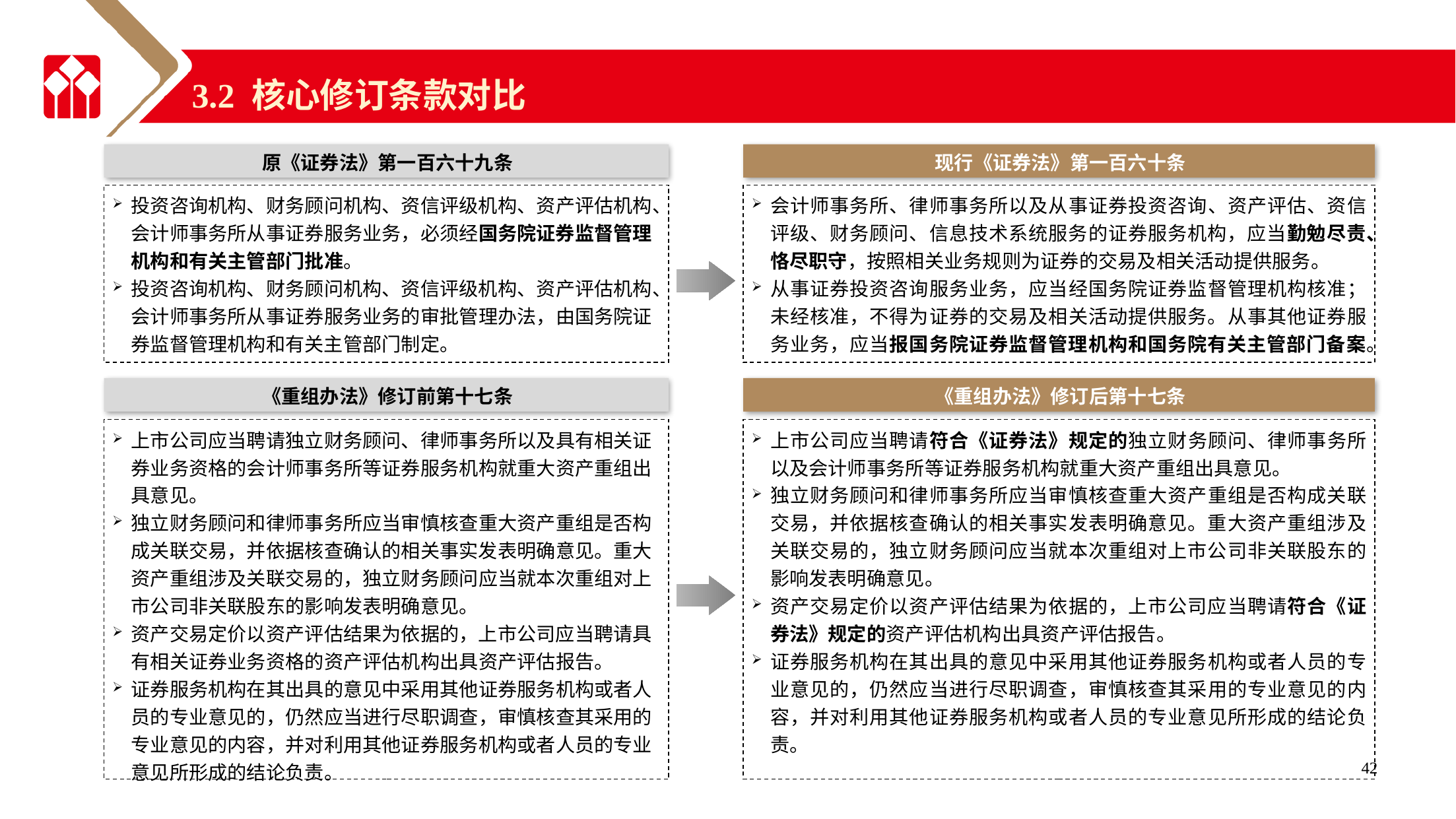

3.2 核心修订条款对比
原《证券法》第一百六十九条
现行《证券法》第一百六十条
会计师事务所、律师事务所以及从事证券投资咨询、资产评估、资信评级、财务顾问、信息技术系统服务的证券服务机构，应当勤勉尽责、恪尽职守，按照相关业务规则为证券的交易及相关活动提供服务。
从事证券投资咨询服务业务，应当经国务院证券监督管理机构核准；未经核准，不得为证券的交易及相关活动提供服务。从事其他证券服务业务，应当报国务院证券监督管理机构和国务院有关主管部门备案。
投资咨询机构、财务顾问机构、资信评级机构、资产评估机构、会计师事务所从事证券服务业务，必须经国务院证券监督管理机构和有关主管部门批准。
投资咨询机构、财务顾问机构、资信评级机构、资产评估机构、会计师事务所从事证券服务业务的审批管理办法，由国务院证券监督管理机构和有关主管部门制定。

《重组办法》修订前第十七条
《重组办法》修订后第十七条
上市公司应当聘请独立财务顾问、律师事务所以及具有相关证券业务资格的会计师事务所等证券服务机构就重大资产重组出具意见。
独立财务顾问和律师事务所应当审慎核查重大资产重组是否构成关联交易，并依据核查确认的相关事实发表明确意见。重大资产重组涉及关联交易的，独立财务顾问应当就本次重组对上市公司非关联股东的影响发表明确意见。
资产交易定价以资产评估结果为依据的，上市公司应当聘请具有相关证券业务资格的资产评估机构出具资产评估报告。
证券服务机构在其出具的意见中采用其他证券服务机构或者人员的专业意见的，仍然应当进行尽职调查，审慎核查其采用的专业意见的内容，并对利用其他证券服务机构或者人员的专业意见所形成的结论负责。
上市公司应当聘请符合《证券法》规定的独立财务顾问、律师事务所以及会计师事务所等证券服务机构就重大资产重组出具意见。
独立财务顾问和律师事务所应当审慎核查重大资产重组是否构成关联交易，并依据核查确认的相关事实发表明确意见。重大资产重组涉及关联交易的，独立财务顾问应当就本次重组对上市公司非关联股东的影响发表明确意见。
资产交易定价以资产评估结果为依据的，上市公司应当聘请符合《证券法》规定的资产评估机构出具资产评估报告。
证券服务机构在其出具的意见中采用其他证券服务机构或者人员的专业意见的，仍然应当进行尽职调查，审慎核查其采用的专业意见的内容，并对利用其他证券服务机构或者人员的专业意见所形成的结论负责。

42